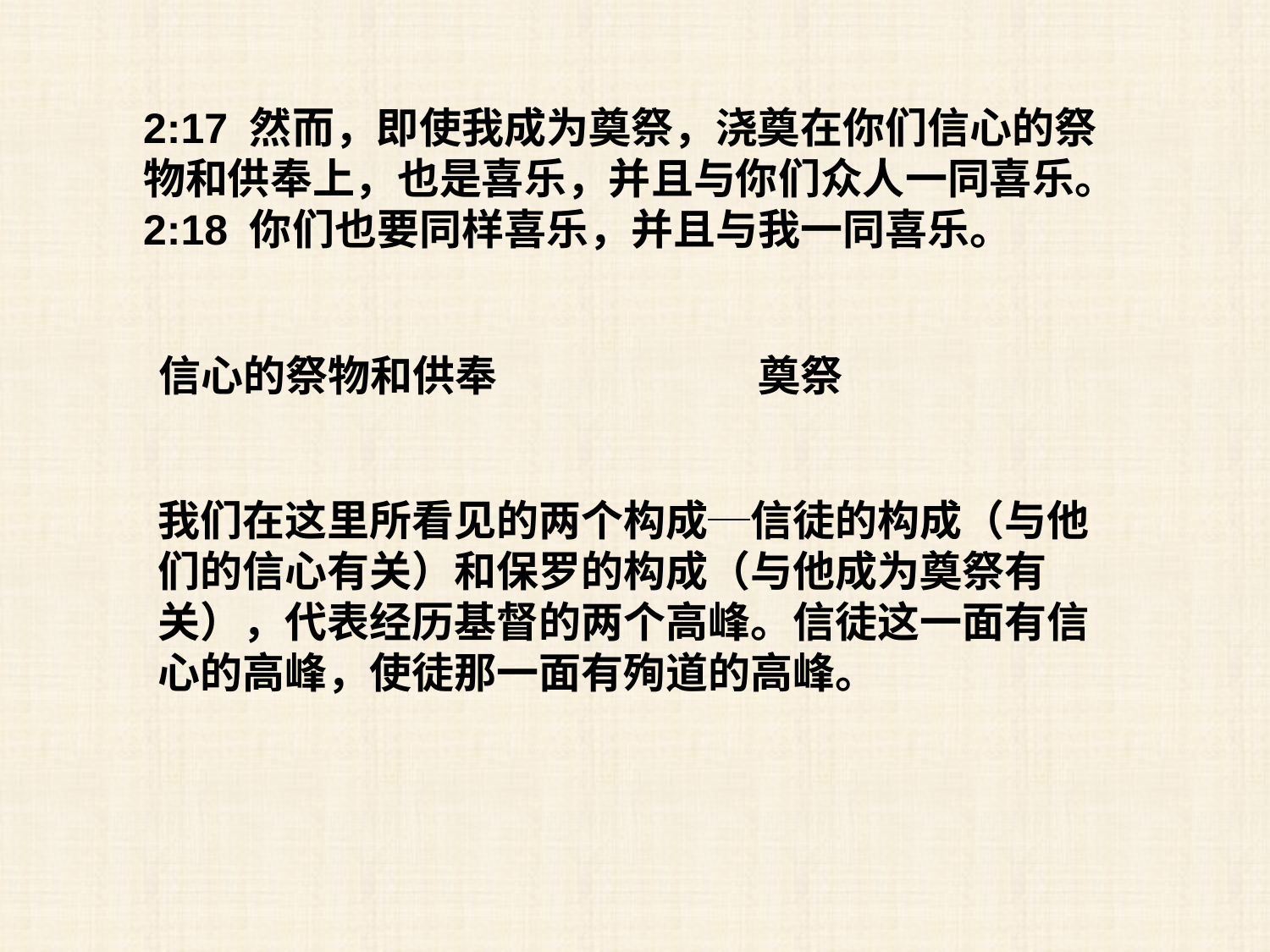

2:17 然而，即使我成为奠祭，浇奠在你们信心的祭物和供奉上，也是喜乐，并且与你们众人一同喜乐。
2:18 你们也要同样喜乐，并且与我一同喜乐。
信心的祭物和供奉
奠祭
我们在这里所看见的两个构成─信徒的构成（与他们的信心有关）和保罗的构成（与他成为奠祭有关），代表经历基督的两个高峰。信徒这一面有信心的高峰，使徒那一面有殉道的高峰。